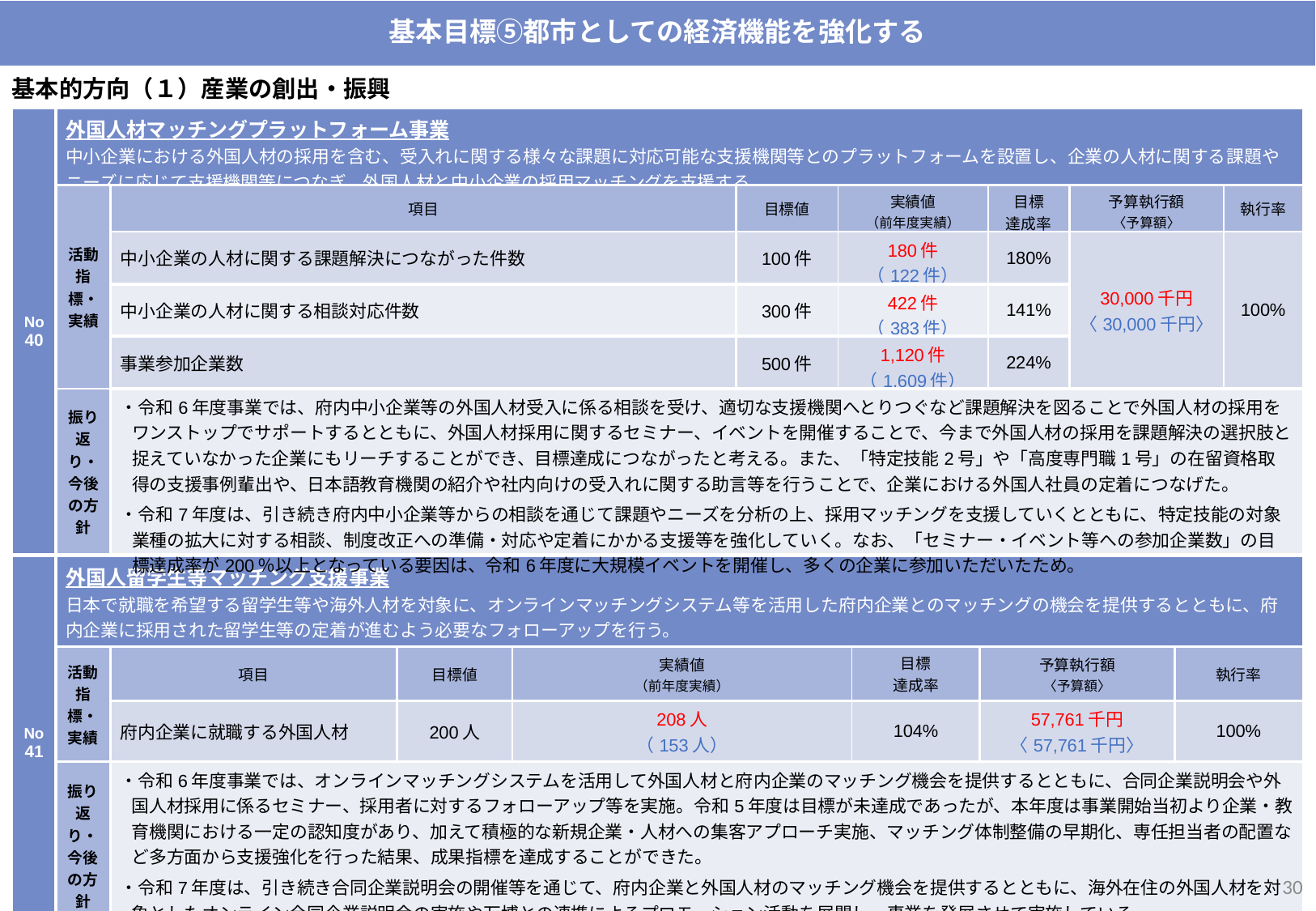

基本目標⑤都市としての経済機能を強化する
基本的方向（１）産業の創出・振興
| No40 | 外国人材マッチングプラットフォーム事業 中小企業における外国人材の採用を含む、受入れに関する様々な課題に対応可能な支援機関等とのプラットフォームを設置し、企業の人材に関する課題やニーズに応じて支援機関等につなぎ、外国人材と中小企業の採用マッチングを支援する。 |  |  |  |  |  |  |
| --- | --- | --- | --- | --- | --- | --- | --- |
|  | 活動指標・実績 | 項目 | 目標値 | 実績値 （前年度実績） | 目標 達成率 | 予算執行額 〈予算額〉 | 執行率 |
|  |  | 中小企業の人材に関する課題解決につながった件数 | 100件 | 180件 （122件） | 180% | 30,000千円 〈30,000千円〉 | 100% |
|  |  | 中小企業の人材に関する相談対応件数 | 300件 | 422件 （383件） | 141% |  |  |
|  |  | 事業参加企業数 | 500件 | 1,120件 （1,609件） | 224% |  |  |
|  | 振り返り・ 今後の方針 | ・令和6年度事業では、府内中小企業等の外国人材受入に係る相談を受け、適切な支援機関へとりつぐなど課題解決を図ることで外国人材の採用をワンストップでサポートするとともに、外国人材採用に関するセミナー、イベントを開催することで、今まで外国人材の採用を課題解決の選択肢と捉えていなかった企業にもリーチすることができ、目標達成につながったと考える。また、「特定技能2号」や「高度専門職1号」の在留資格取得の支援事例輩出や、日本語教育機関の紹介や社内向けの受入れに関する助言等を行うことで、企業における外国人社員の定着につなげた。 ・令和7年度は、引き続き府内中小企業等からの相談を通じて課題やニーズを分析の上、採用マッチングを支援していくとともに、特定技能の対象業種の拡大に対する相談、制度改正への準備・対応や定着にかかる支援等を強化していく。なお、「セミナー・イベント等への参加企業数」の目標達成率が200％以上となっている要因は、令和6年度に大規模イベントを開催し、多くの企業に参加いただいたため。 |  |  |  |  |  |
| No41 | 外国人留学生等マッチング支援事業 日本で就職を希望する留学生等や海外人材を対象に、オンラインマッチングシステム等を活用した府内企業とのマッチングの機会を提供するとともに、府内企業に採用された留学生等の定着が進むよう必要なフォローアップを行う。 |  |  |  |  |  |  |
| --- | --- | --- | --- | --- | --- | --- | --- |
|  | 活動指標・実績 | 項目 | 目標値 | 実績値 （前年度実績） | 目標 達成率 | 予算執行額 〈予算額〉 | 執行率 |
|  |  | 府内企業に就職する外国人材 | 200人 | 208人 （153人） | 104% | 57,761千円 〈57,761千円〉 | 100% |
|  | 振り返り・ 今後の方針 | ・令和6年度事業では、オンラインマッチングシステムを活用して外国人材と府内企業のマッチング機会を提供するとともに、合同企業説明会や外国人材採用に係るセミナー、採用者に対するフォローアップ等を実施。令和5年度は目標が未達成であったが、本年度は事業開始当初より企業・教育機関における一定の認知度があり、加えて積極的な新規企業・人材への集客アプローチ実施、マッチング体制整備の早期化、専任担当者の配置など多方面から支援強化を行った結果、成果指標を達成することができた。 ・令和7年度は、引き続き合同企業説明会の開催等を通じて、府内企業と外国人材のマッチング機会を提供するとともに、海外在住の外国人材を対象としたオンライン合同企業説明会の実施や万博との連携によるプロモーション活動を展開し、事業を発展させて実施している。 |  |  |  |  |  |
30